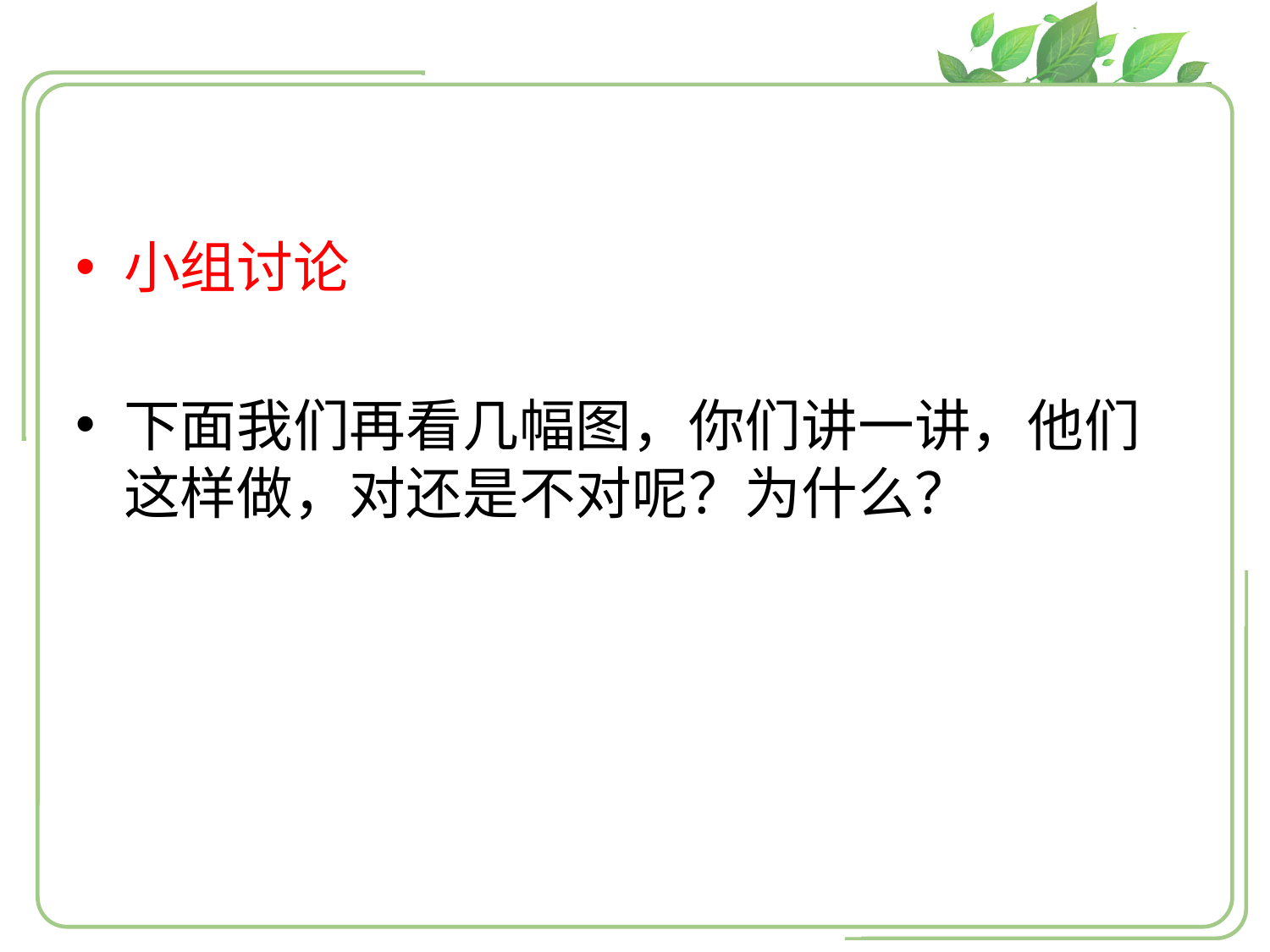

小组讨论

下面我们再看几幅图，你们讲一讲，他们这样做，对还是不对呢？为什么？